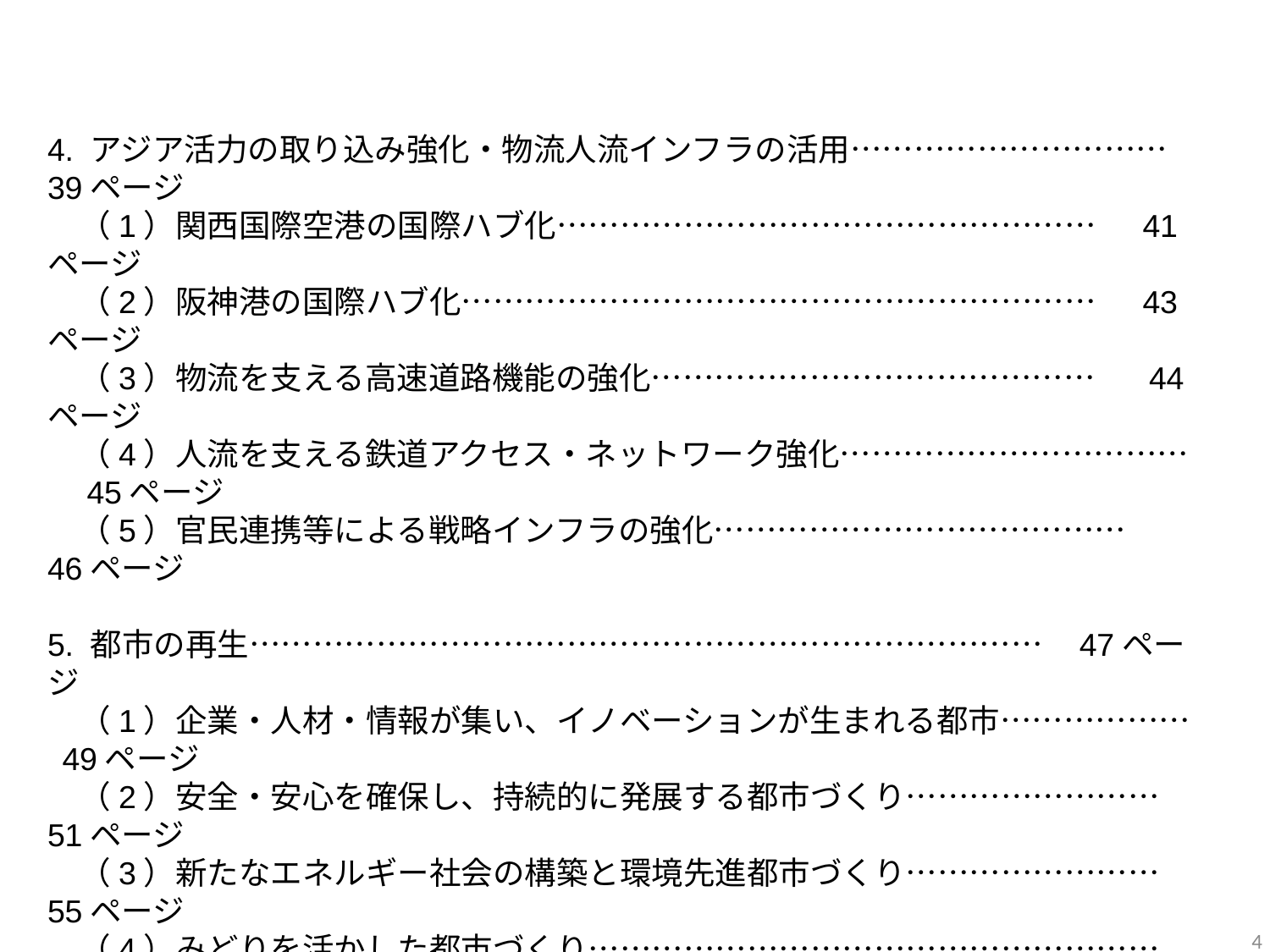

4. アジア活力の取り込み強化・物流人流インフラの活用…………………………　39ページ
　（1）関西国際空港の国際ハブ化…………………………………………… 　41ページ
　（2）阪神港の国際ハブ化…………………………………………………… 　43ページ
　（3）物流を支える高速道路機能の強化……………………………………  　44ページ
　（4）人流を支える鉄道アクセス・ネットワーク強化……………………………  　45ページ
　（5）官民連携等による戦略インフラの強化…………………………………   　46ページ

5. 都市の再生…………………………………………………………………    47ページ
　（1）企業・人材・情報が集い、イノベーションが生まれる都市………………     49ページ
　（2）安全・安心を確保し、持続的に発展する都市づくり……………………  　51ページ
　（3）新たなエネルギー社会の構築と環境先進都市づくり……………………  　55ページ
　（4）みどりを活かした都市づくり………………………………………………  　57ページ
　（5）農空間の多面的な機能を活かした都市づくり・都市農業の推進………  　58ページ
4